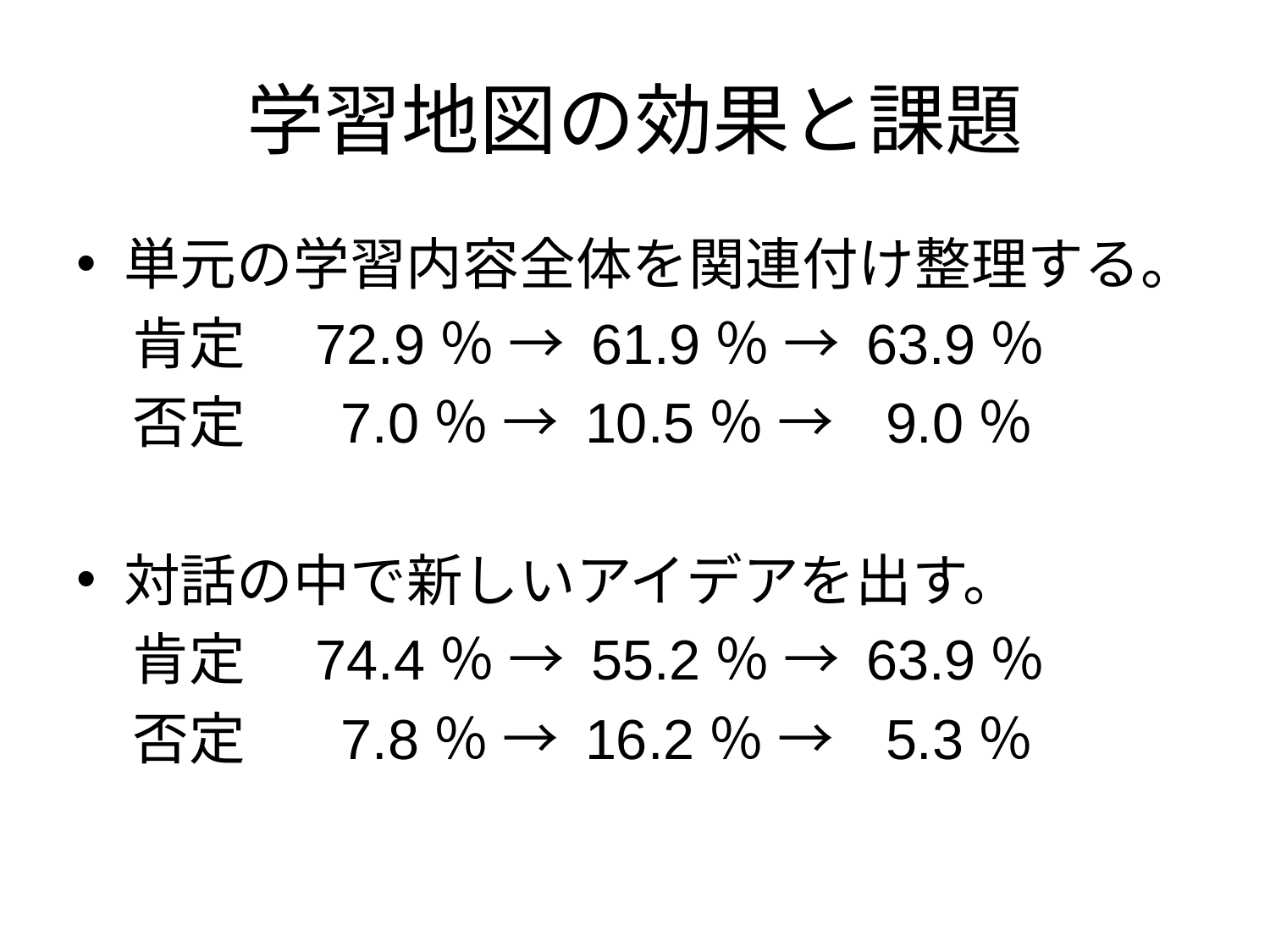

# 学習地図の効果と課題
単元の学習内容全体を関連付け整理する。
　肯定　72.9％ → 61.9％ → 63.9％
　否定　  7.0％ → 10.5％ →   9.0％

対話の中で新しいアイデアを出す。
　肯定　74.4％ → 55.2％ → 63.9％
　否定　  7.8％ → 16.2％ →   5.3％